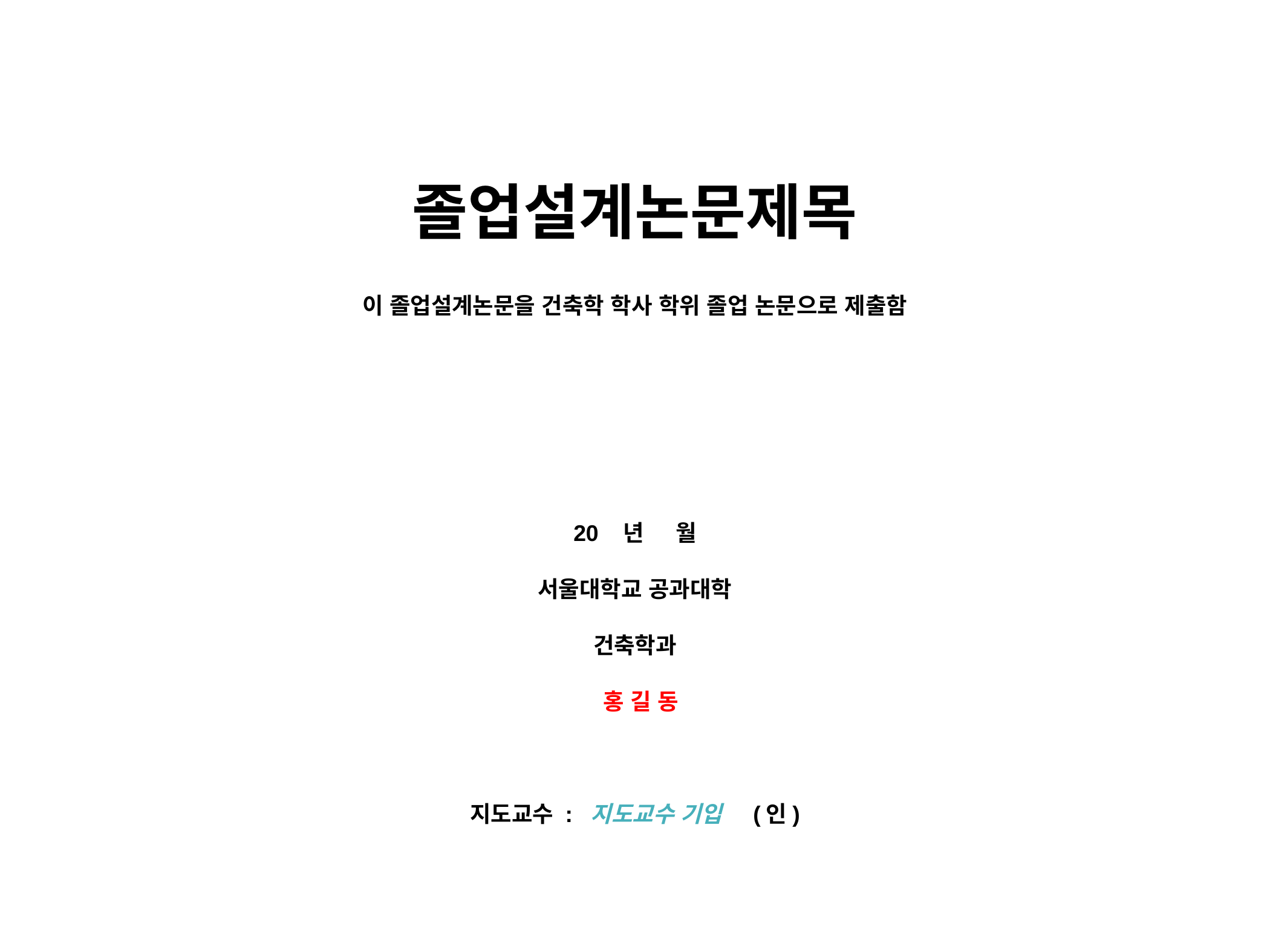

졸업설계논문제목
이 졸업설계논문을 건축학 학사 학위 졸업 논문으로 제출함

20   년     월
서울대학교 공과대학
건축학과
 홍 길 동

지도교수 :  지도교수 기입    (인)